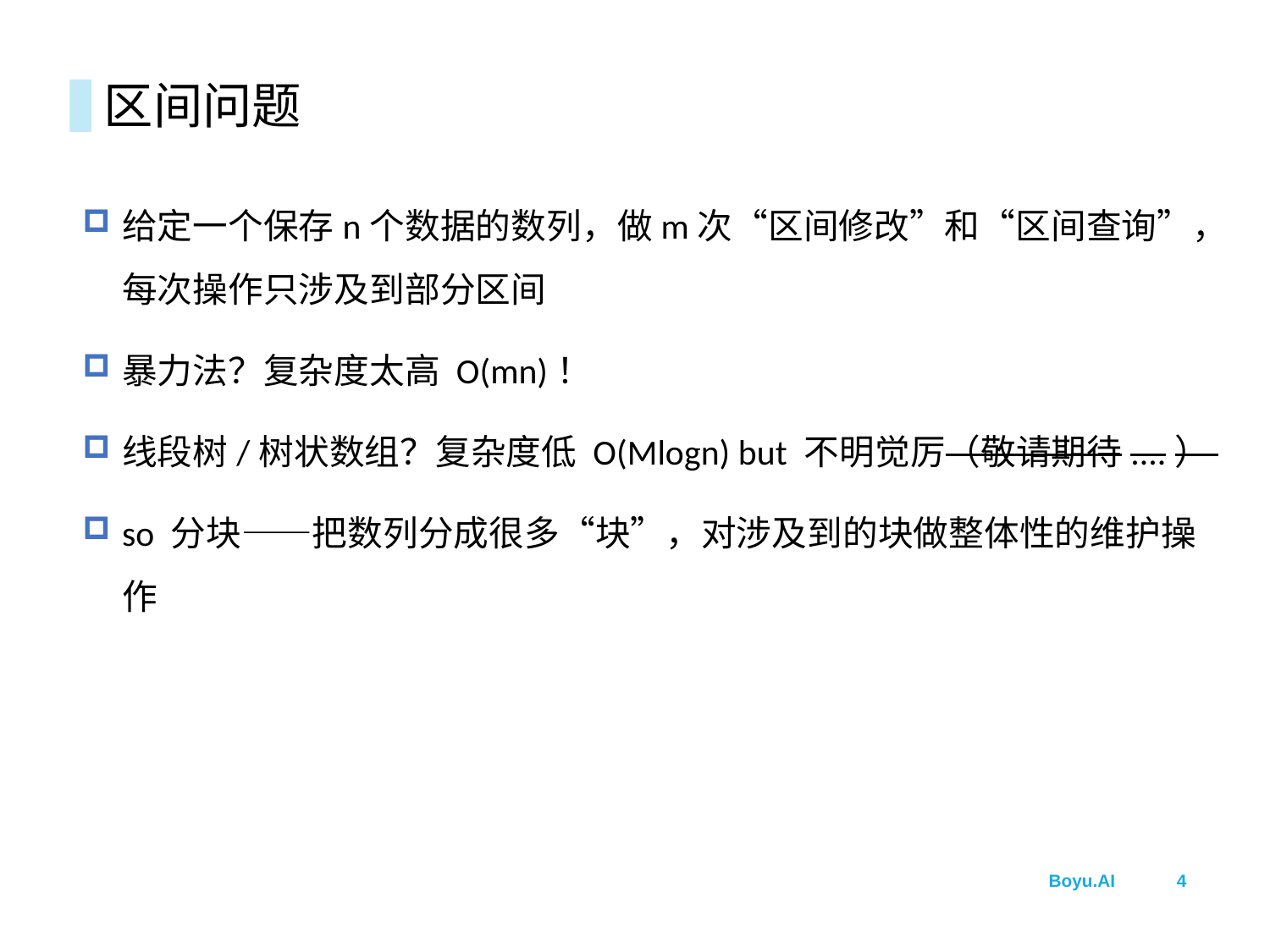

# 区间问题
给定一个保存n个数据的数列，做m次“区间修改”和“区间查询”，每次操作只涉及到部分区间
暴力法？复杂度太高 O(mn)！
线段树/树状数组？复杂度低 O(Mlogn) but 不明觉厉（敬请期待....）
so 分块——把数列分成很多“块”，对涉及到的块做整体性的维护操作